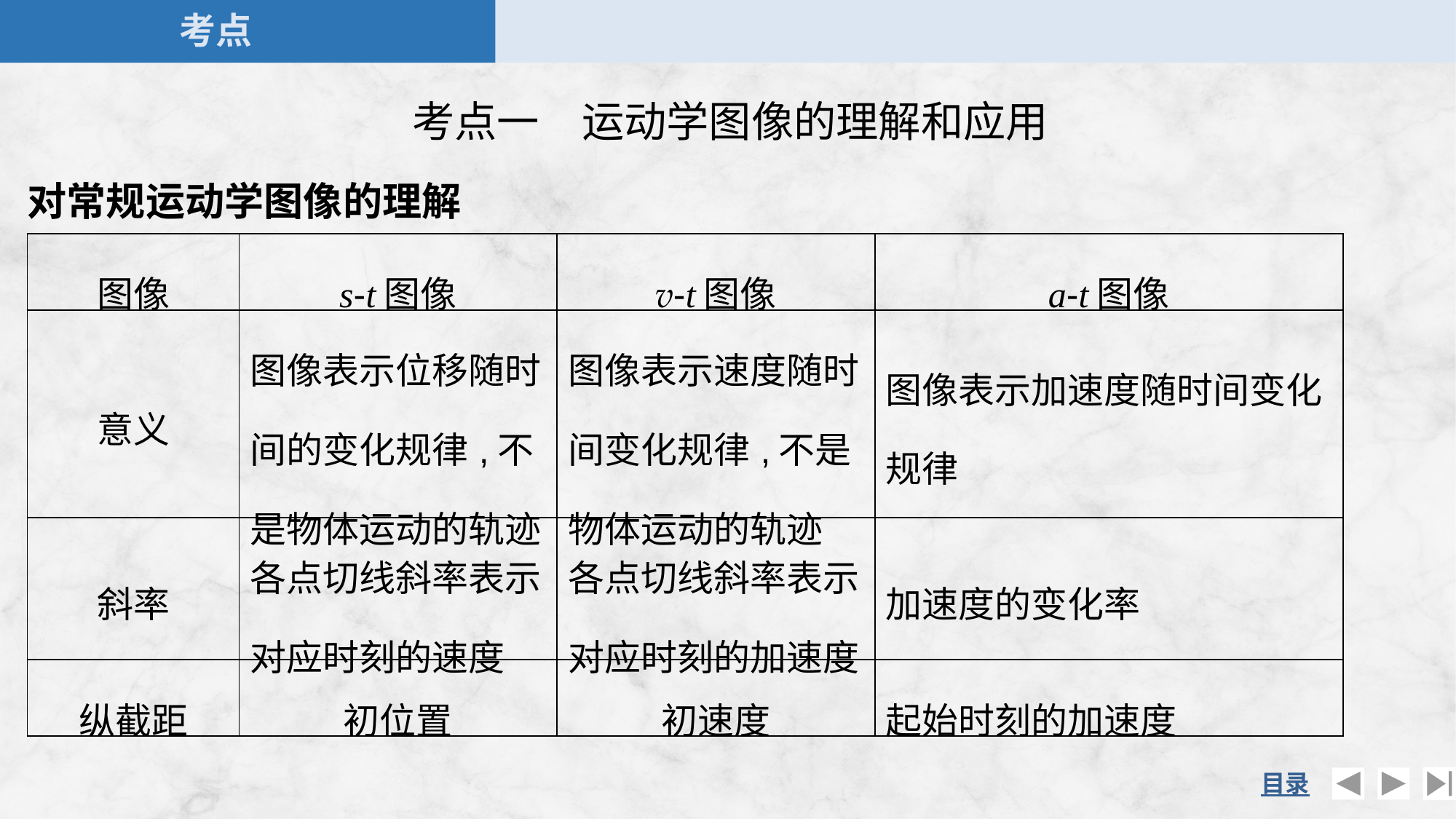

考点一　运动学图像的理解和应用
对常规运动学图像的理解
| 图像 | s-t图像 | v-t图像 | a-t图像 |
| --- | --- | --- | --- |
| 意义 | 图像表示位移随时间的变化规律,不是物体运动的轨迹 | 图像表示速度随时间变化规律,不是物体运动的轨迹 | 图像表示加速度随时间变化规律 |
| 斜率 | 各点切线斜率表示对应时刻的速度 | 各点切线斜率表示对应时刻的加速度 | 加速度的变化率 |
| 纵截距 | 初位置 | 初速度 | 起始时刻的加速度 |